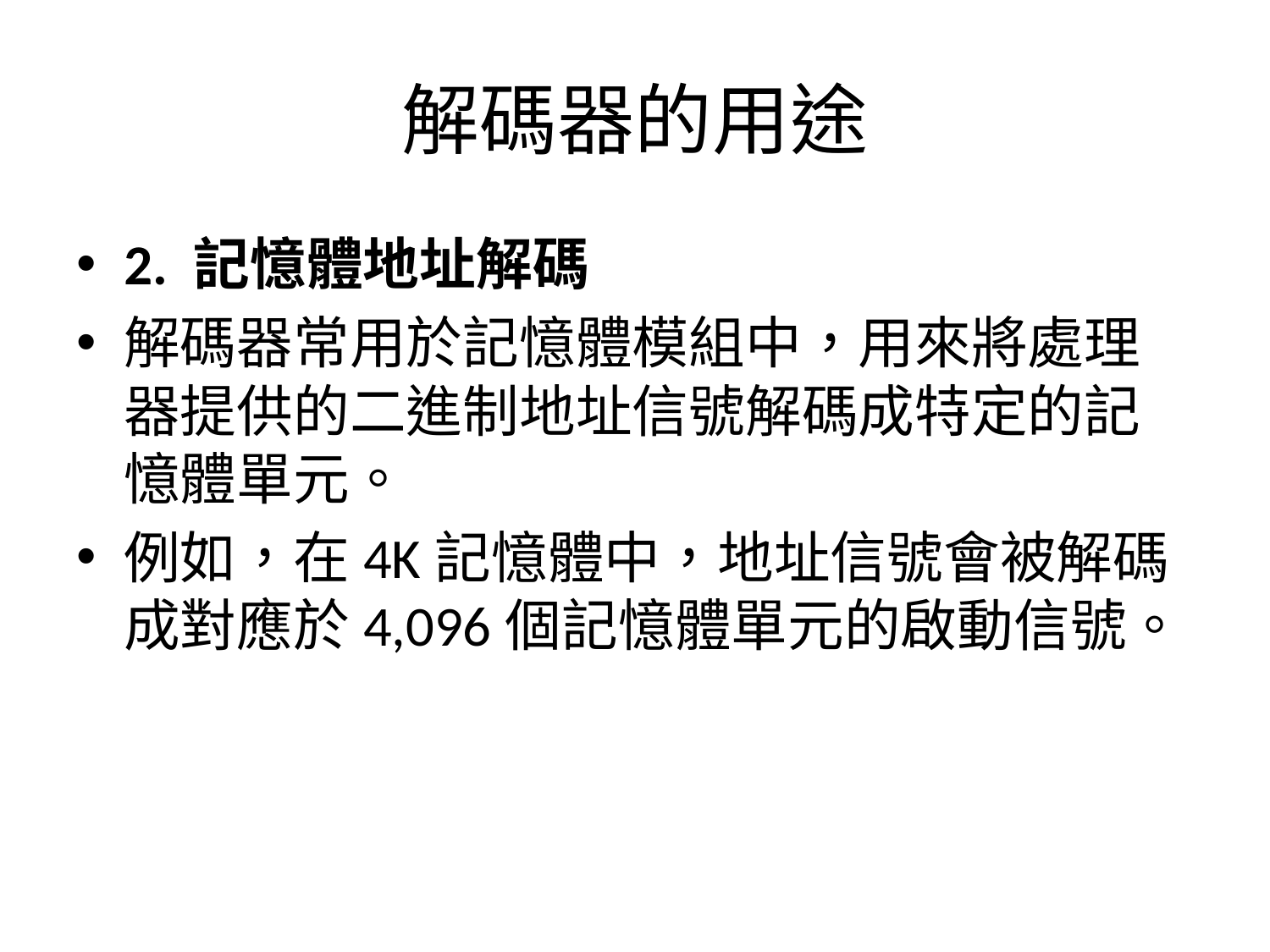

# 解碼器的用途
2. 記憶體地址解碼
解碼器常用於記憶體模組中，用來將處理器提供的二進制地址信號解碼成特定的記憶體單元。
例如，在4K記憶體中，地址信號會被解碼成對應於4,096個記憶體單元的啟動信號。